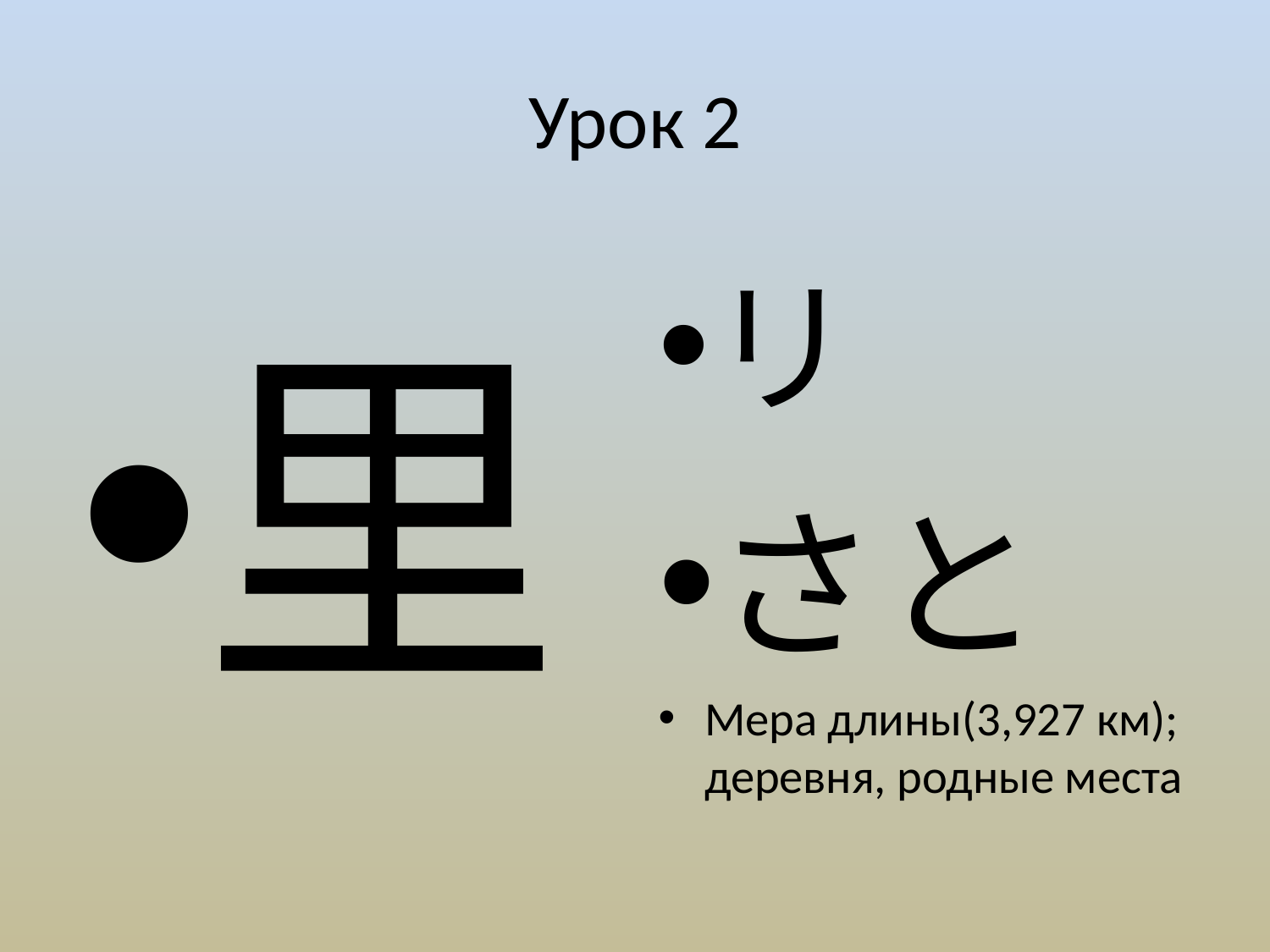

# Урок 2
里

リ
さと
Мера длины(3,927 км); деревня, родные места